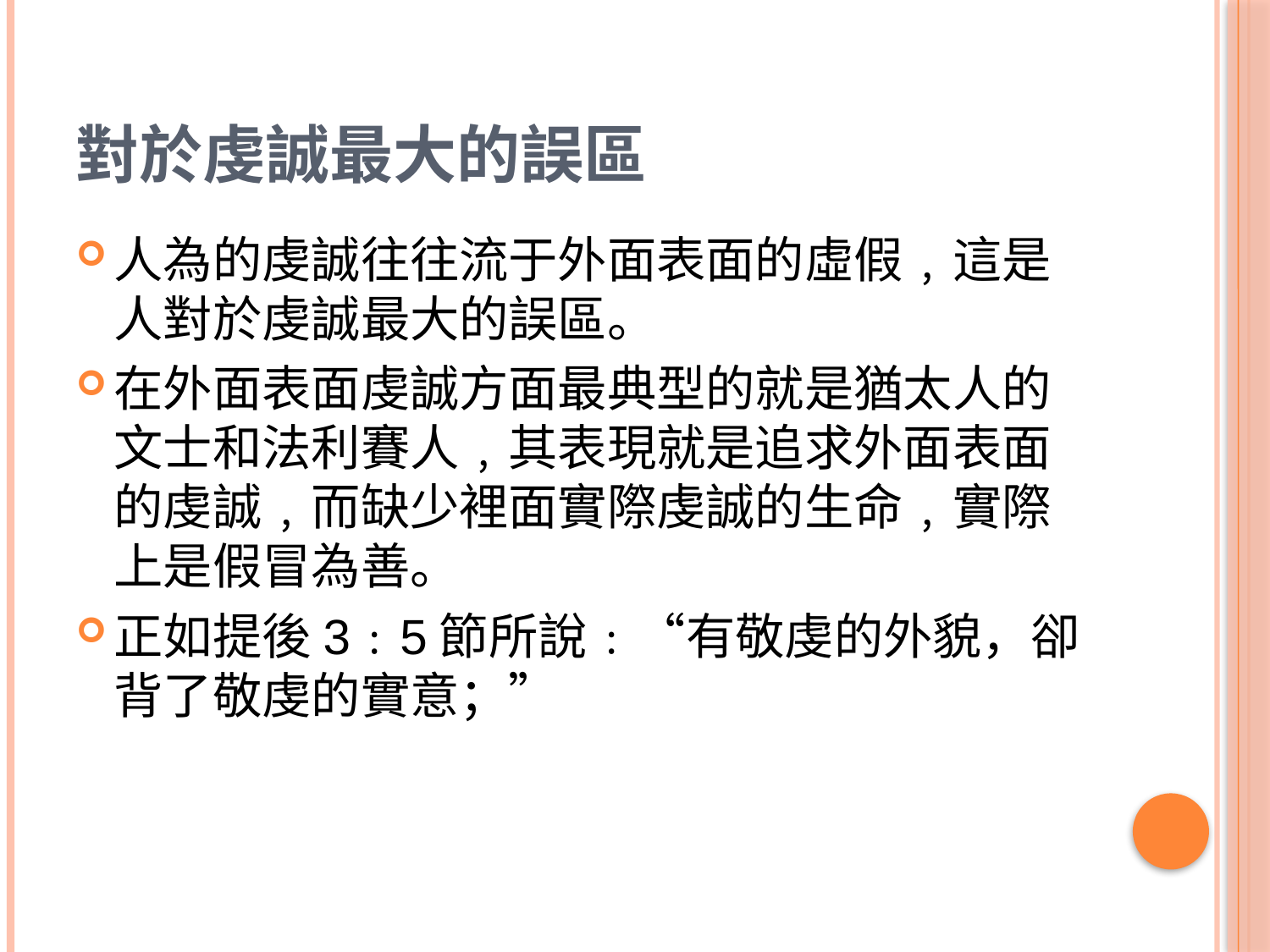

# 對於虔誠最大的誤區
人為的虔誠往往流于外面表面的虛假﹐這是人對於虔誠最大的誤區。
在外面表面虔誠方面最典型的就是猶太人的文士和法利賽人﹐其表現就是追求外面表面的虔誠﹐而缺少裡面實際虔誠的生命﹐實際上是假冒為善。
正如提後3﹕5節所說﹕“有敬虔的外貌，卻背了敬虔的實意；”